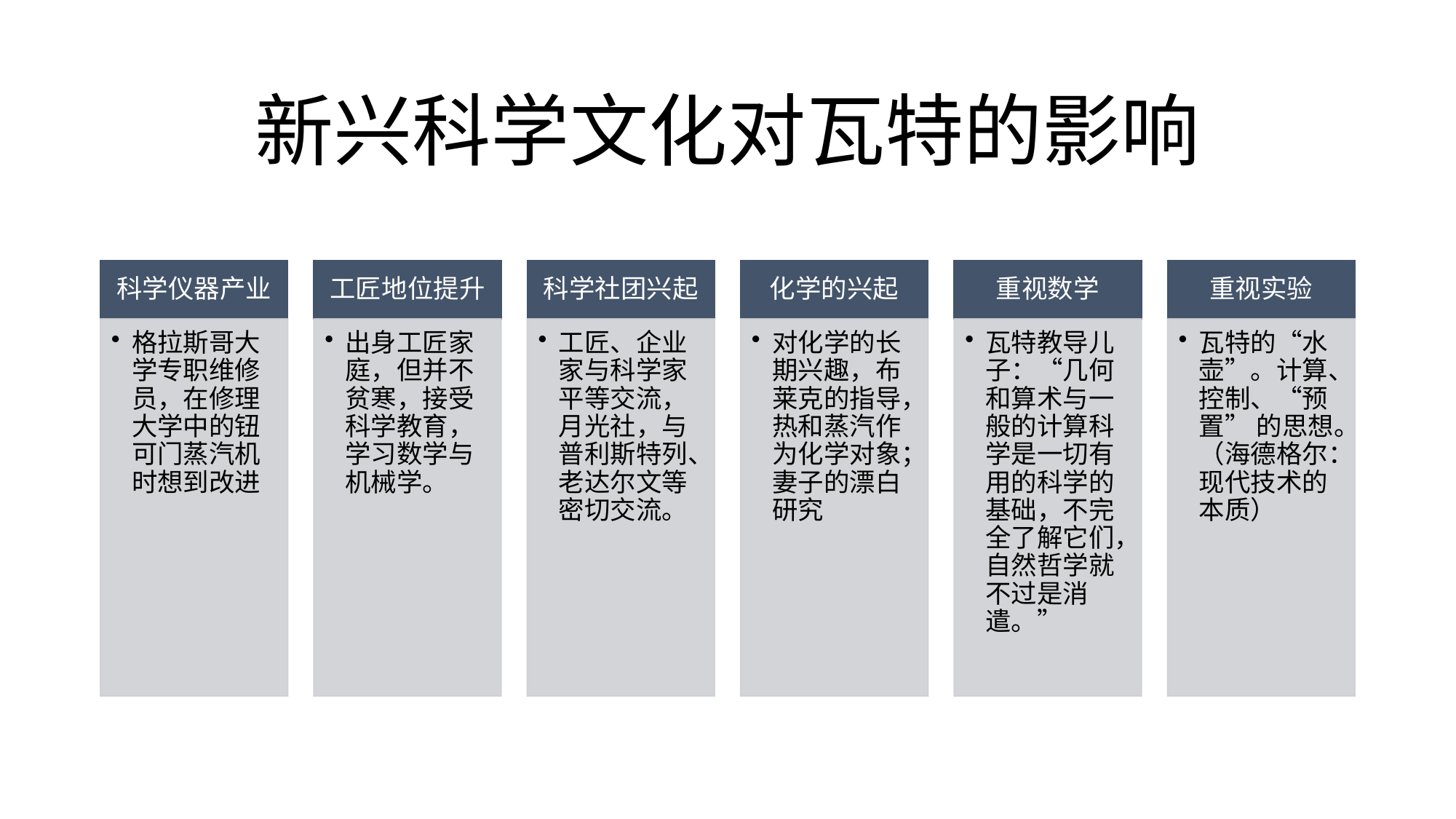

# 新兴科学文化对瓦特的影响
科学仪器产业
格拉斯哥大学专职维修员，在修理大学中的钮可门蒸汽机时想到改进
工匠地位提升
出身工匠家庭，但并不贫寒，接受科学教育，学习数学与机械学。
科学社团兴起
工匠、企业家与科学家平等交流，月光社，与普利斯特列、老达尔文等密切交流。
化学的兴起
对化学的长期兴趣，布莱克的指导，热和蒸汽作为化学对象；妻子的漂白研究
重视数学
瓦特教导儿子：“几何和算术与一般的计算科学是一切有用的科学的基础，不完全了解它们，自然哲学就不过是消遣。”
重视实验
瓦特的“水壶”。计算、控制、“预置” 的思想。（海德格尔：现代技术的本质）